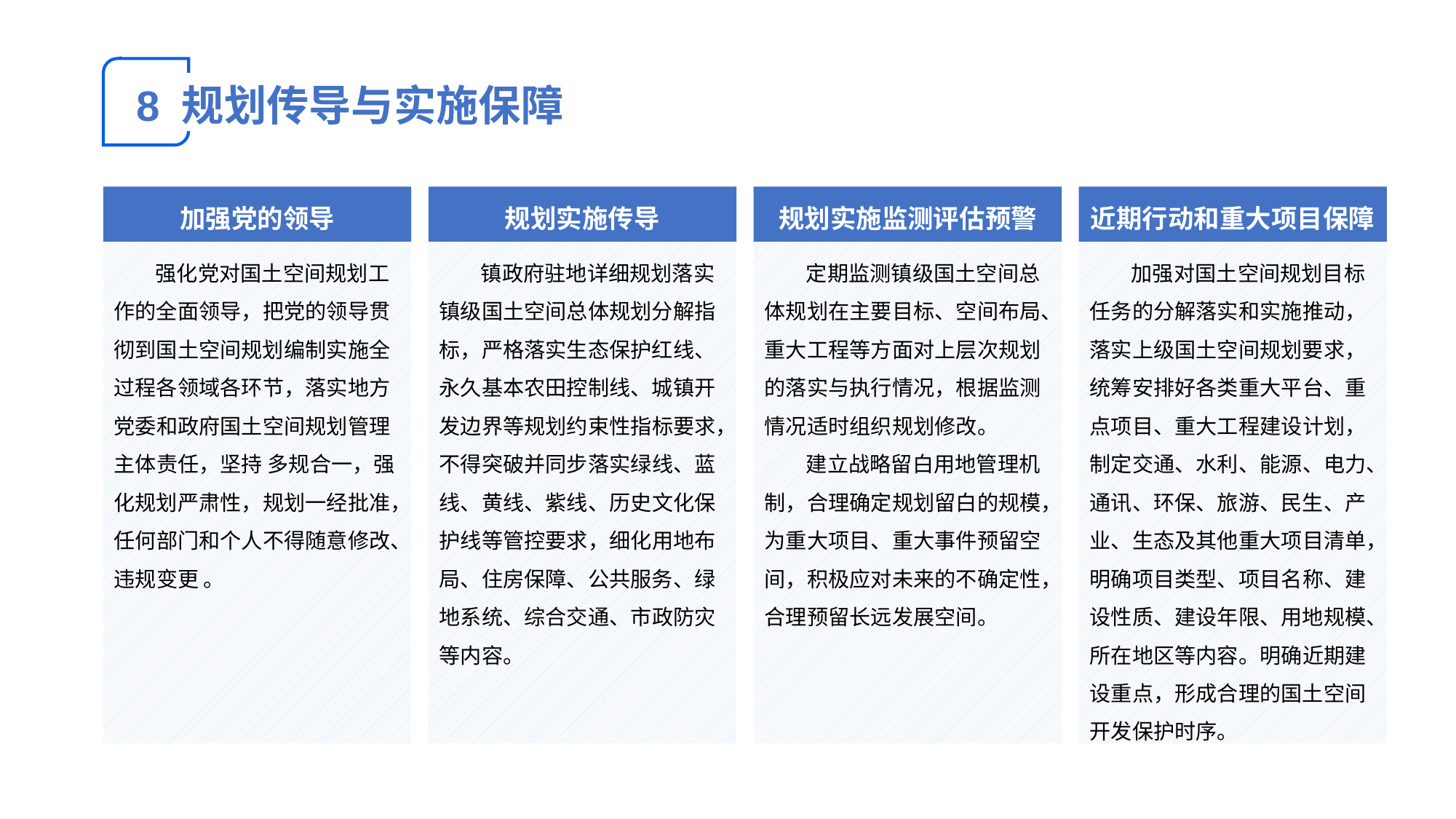

8 规划传导与实施保障

加强党的领导
规划实施传导
规划实施监测评估预警
近期行动和重大项目保障
强化党对国土空间规划工作的全面领导，把党的领导贯彻到国土空间规划编制实施全过程各领域各环节，落实地方党委和政府国土空间规划管理主体责任，坚持 多规合一，强化规划严肃性，规划一经批准，任何部门和个人不得随意修改、违规变更 。
镇政府驻地详细规划落实镇级国土空间总体规划分解指标，严格落实生态保护红线、永久基本农田控制线、城镇开发边界等规划约束性指标要求，不得突破并同步落实绿线、蓝线、黄线、紫线、历史文化保护线等管控要求，细化用地布局、住房保障、公共服务、绿地系统、综合交通、市政防灾等内容。
定期监测镇级国土空间总体规划在主要目标、空间布局、重大工程等方面对上层次规划的落实与执行情况，根据监测情况适时组织规划修改。
建立战略留白用地管理机制，合理确定规划留白的规模，为重大项目、重大事件预留空间，积极应对未来的不确定性，合理预留长远发展空间。
加强对国土空间规划目标任务的分解落实和实施推动，落实上级国土空间规划要求，统筹安排好各类重大平台、重点项目、重大工程建设计划，制定交通、水利、能源、电力、通讯、环保、旅游、民生、产业、生态及其他重大项目清单，明确项目类型、项目名称、建设性质、建设年限、用地规模、所在地区等内容。明确近期建设重点，形成合理的国土空间开发保护时序。
14